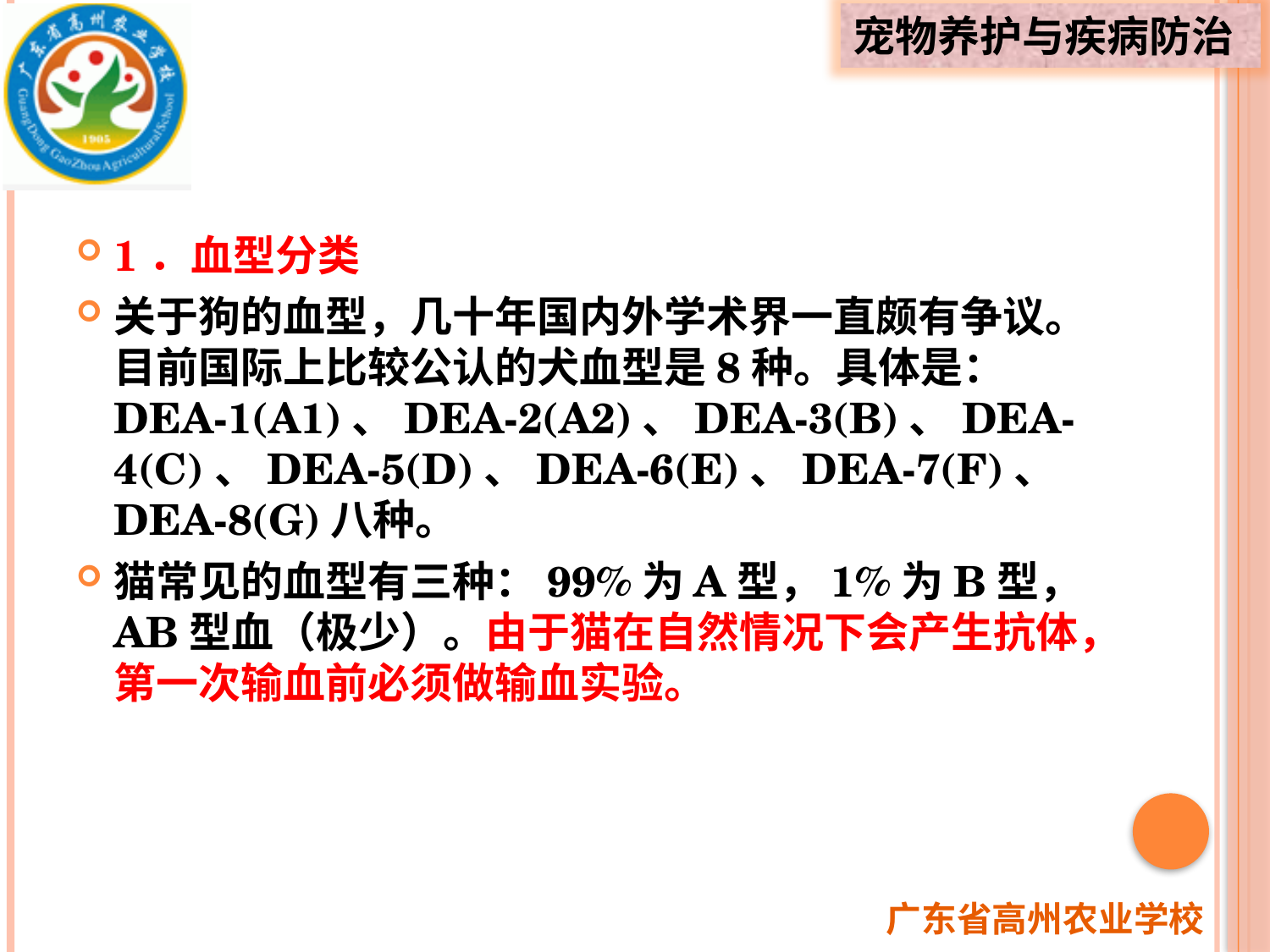

1．血型分类
关于狗的血型，几十年国内外学术界一直颇有争议。目前国际上比较公认的犬血型是8种。具体是：DEA-1(A1)、DEA-2(A2)、DEA-3(B)、DEA-4(C)、DEA-5(D)、DEA-6(E)、DEA-7(F)、 DEA-8(G)八种。
猫常见的血型有三种：99%为A型，1%为B型，AB型血（极少）。由于猫在自然情况下会产生抗体，第一次输血前必须做输血实验。